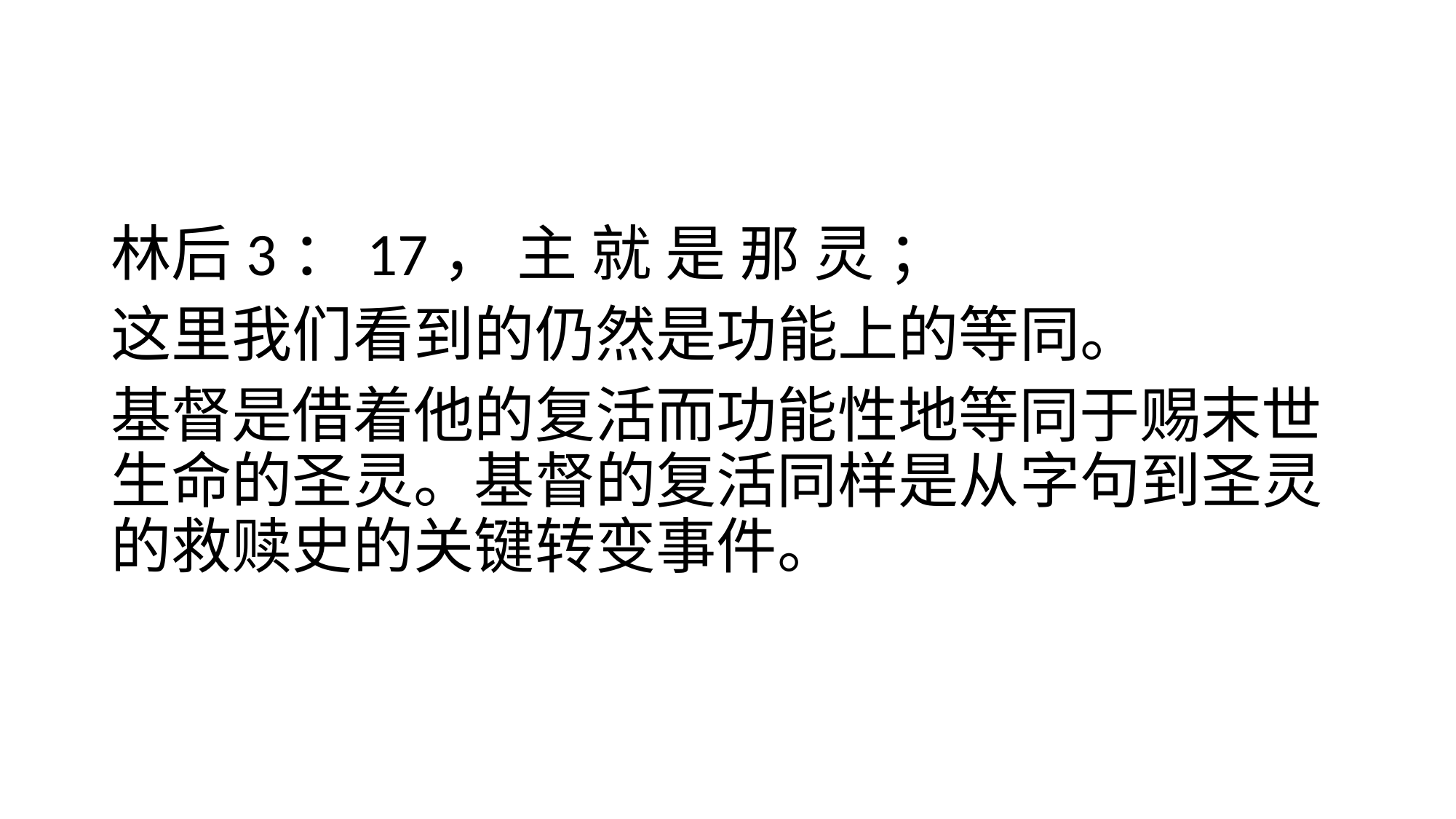

#
林后3：17， 主 就 是 那 灵 ；
这里我们看到的仍然是功能上的等同。
基督是借着他的复活而功能性地等同于赐末世生命的圣灵。基督的复活同样是从字句到圣灵的救赎史的关键转变事件。